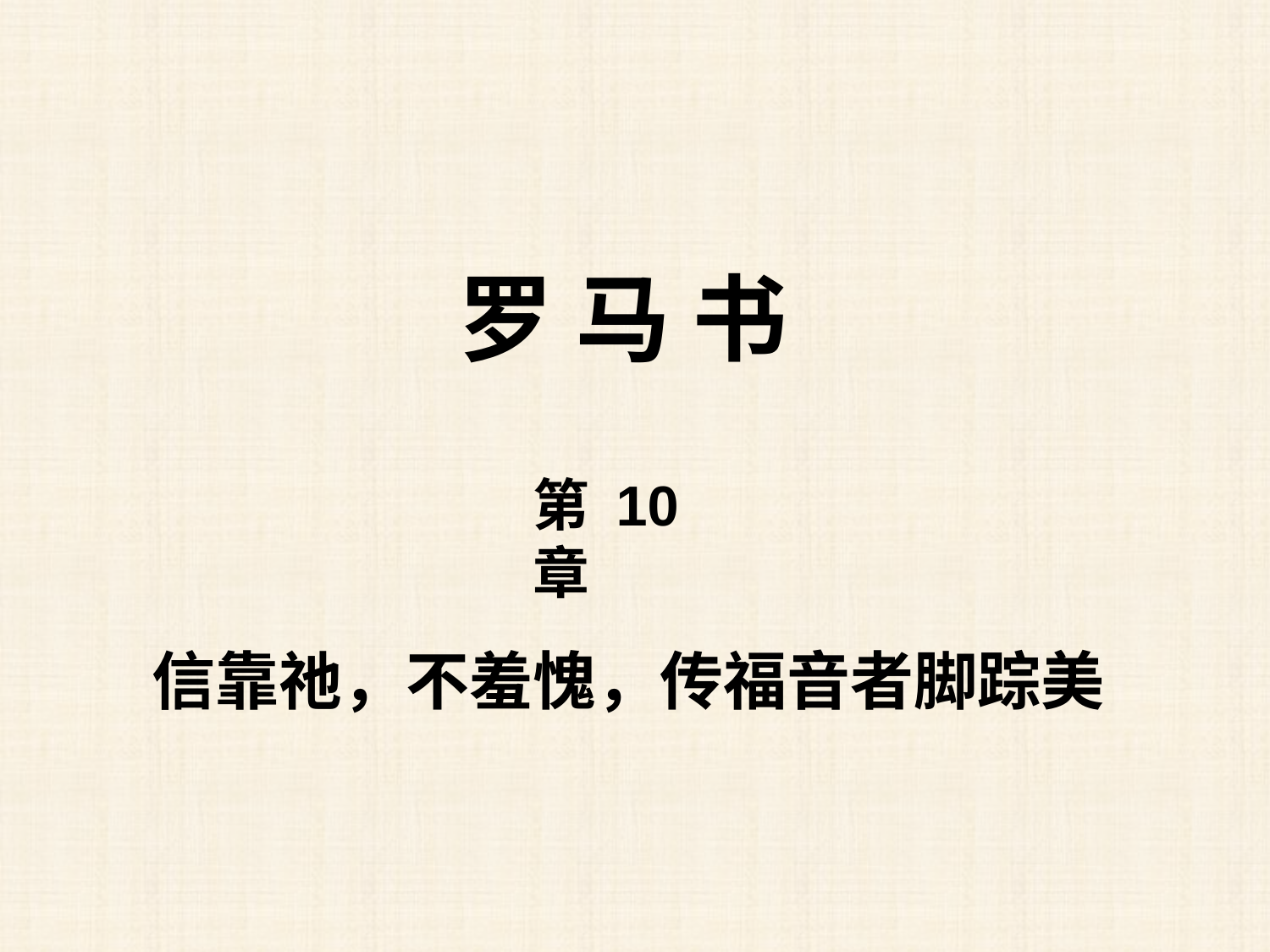

罗 马 书
第 10 章
信靠祂，不羞愧，传福音者脚踪美